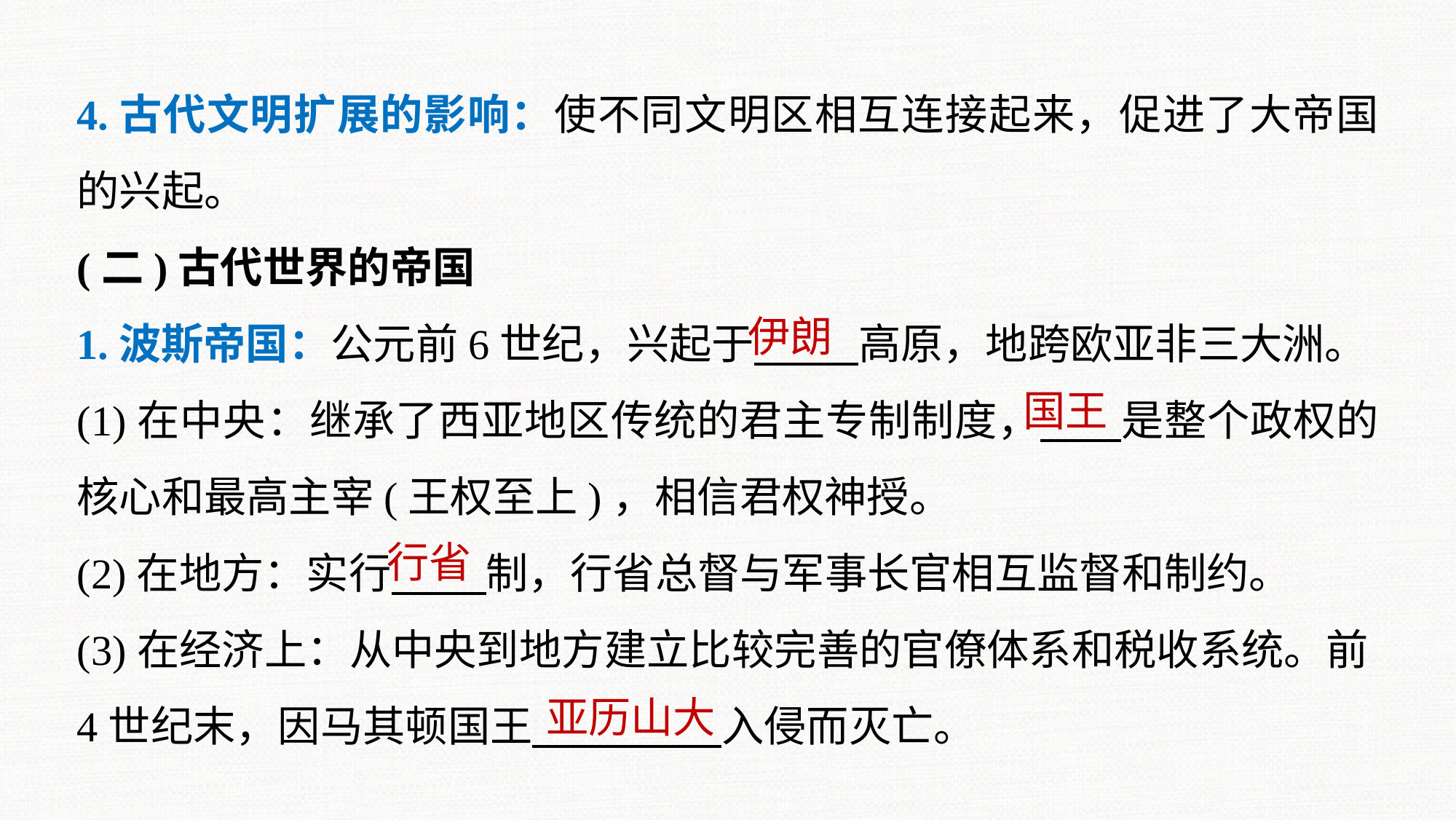

4.古代文明扩展的影响：使不同文明区相互连接起来，促进了大帝国的兴起。
(二)古代世界的帝国
1.波斯帝国：公元前6世纪，兴起于           高原，地跨欧亚非三大洲。
(1)在中央：继承了西亚地区传统的君主专制制度，        是整个政权的核心和最高主宰(王权至上)，相信君权神授。
(2)在地方：实行          制，行省总督与军事长官相互监督和制约。
(3)在经济上：从中央到地方建立比较完善的官僚体系和税收系统。前4世纪末，因马其顿国王                    入侵而灭亡。
伊朗
国王
行省
亚历山大